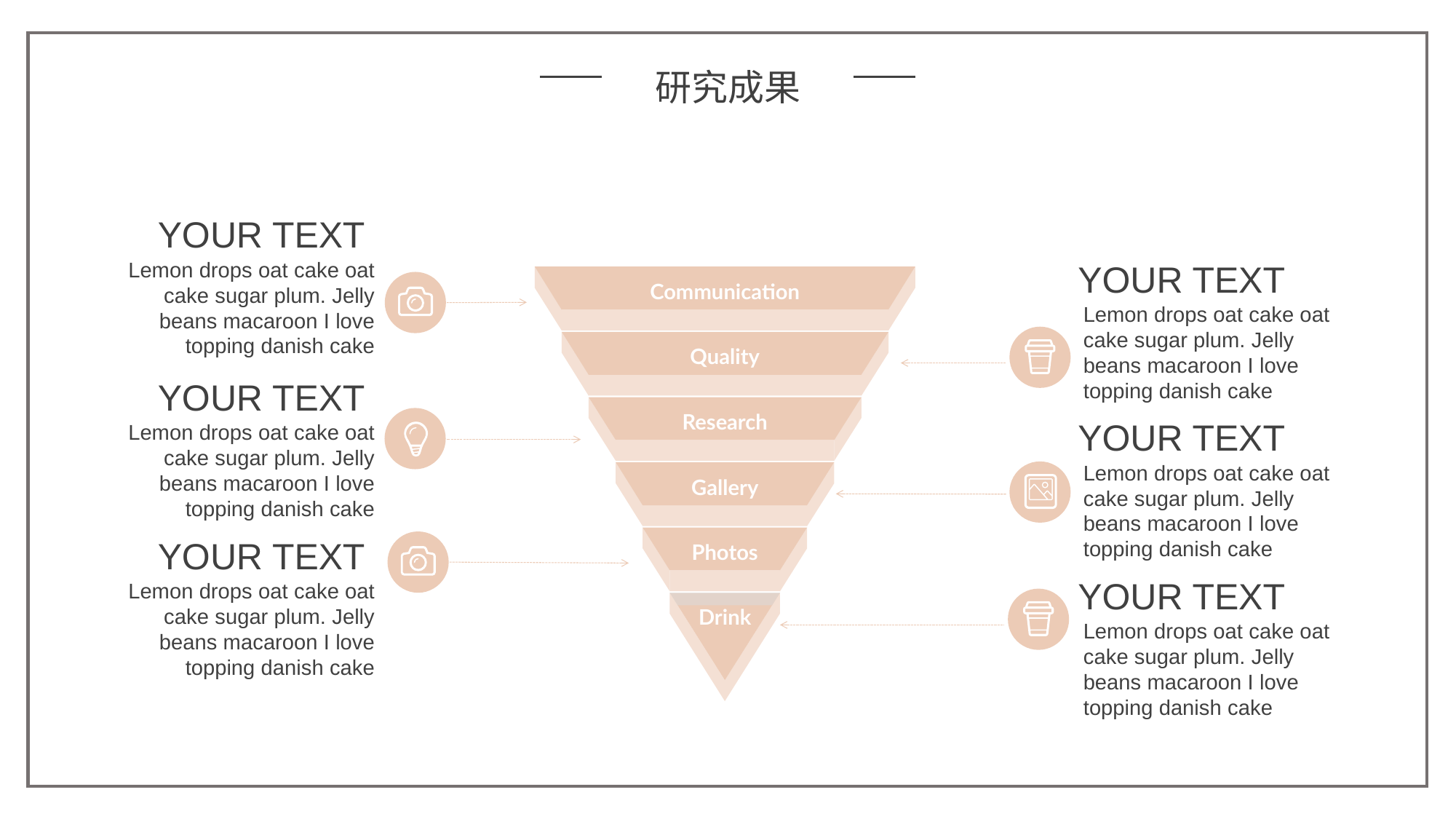

研究成果
 YOUR TEXT
Lemon drops oat cake oat cake sugar plum. Jelly beans macaroon I love topping danish cake
 YOUR TEXT
Lemon drops oat cake oat cake sugar plum. Jelly beans macaroon I love topping danish cake

Communication

Quality

Research

Gallery

Photos

Drink
 YOUR TEXT
Lemon drops oat cake oat cake sugar plum. Jelly beans macaroon I love topping danish cake
 YOUR TEXT
Lemon drops oat cake oat cake sugar plum. Jelly beans macaroon I love topping danish cake
 YOUR TEXT
Lemon drops oat cake oat cake sugar plum. Jelly beans macaroon I love topping danish cake
 YOUR TEXT
Lemon drops oat cake oat cake sugar plum. Jelly beans macaroon I love topping danish cake